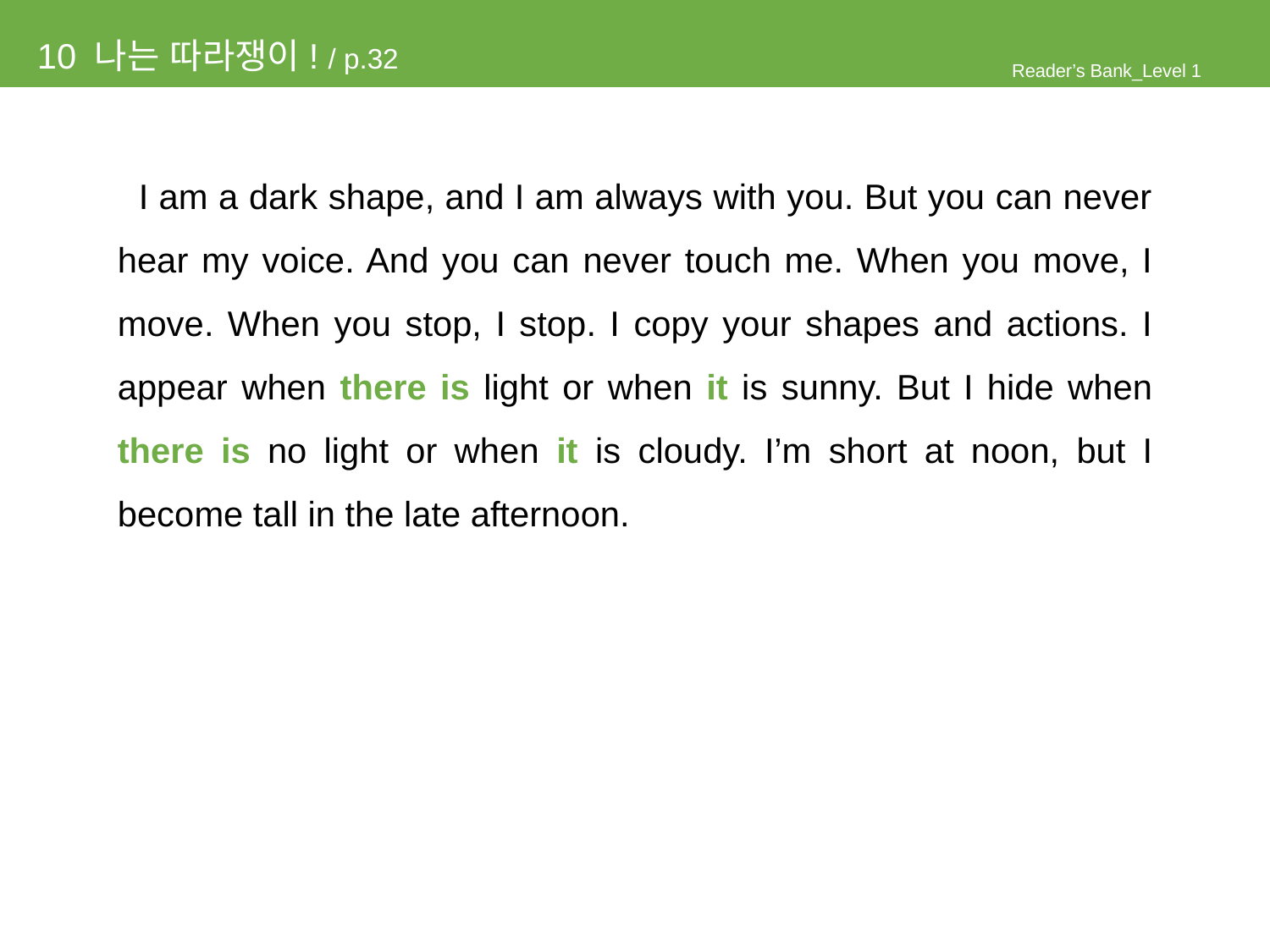

# 10 나는 따라쟁이! / p.32
Reader’s Bank_Level 1

  I am a dark shape, and I am always with you. But you can never hear my voice. And you can never touch me. When you move, I move. When you stop, I stop. I copy your shapes and actions. I appear when there is light or when it is sunny. But I hide when there is no light or when it is cloudy. I’m short at noon, but I become tall in the late afternoon.